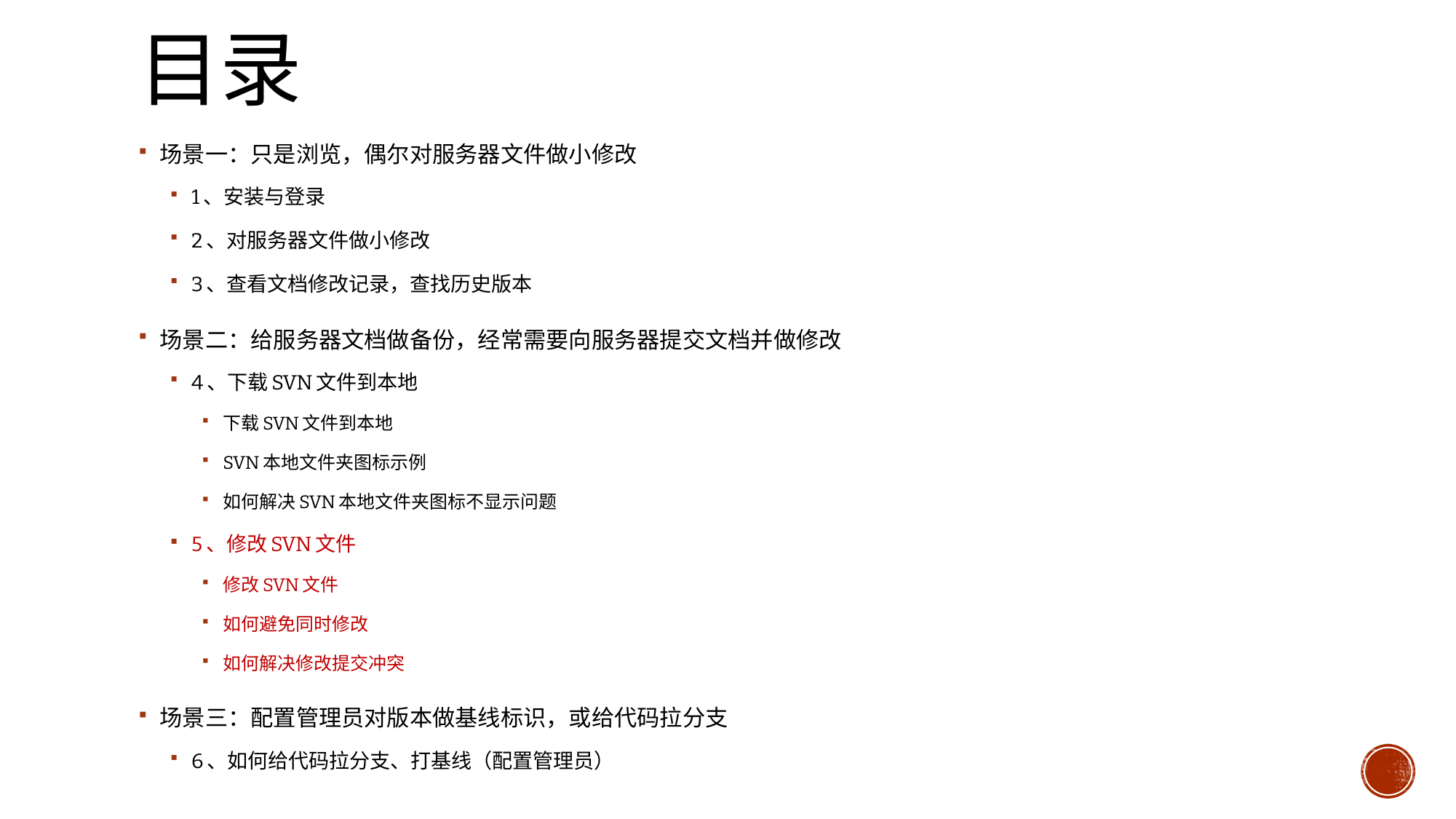

# 目录
场景一：只是浏览，偶尔对服务器文件做小修改
1、安装与登录
2、对服务器文件做小修改
3、查看文档修改记录，查找历史版本
场景二：给服务器文档做备份，经常需要向服务器提交文档并做修改
4、下载SVN文件到本地
下载SVN文件到本地
SVN本地文件夹图标示例
如何解决SVN本地文件夹图标不显示问题
5、修改SVN文件
修改SVN文件
如何避免同时修改
如何解决修改提交冲突
场景三：配置管理员对版本做基线标识，或给代码拉分支
6、如何给代码拉分支、打基线（配置管理员）